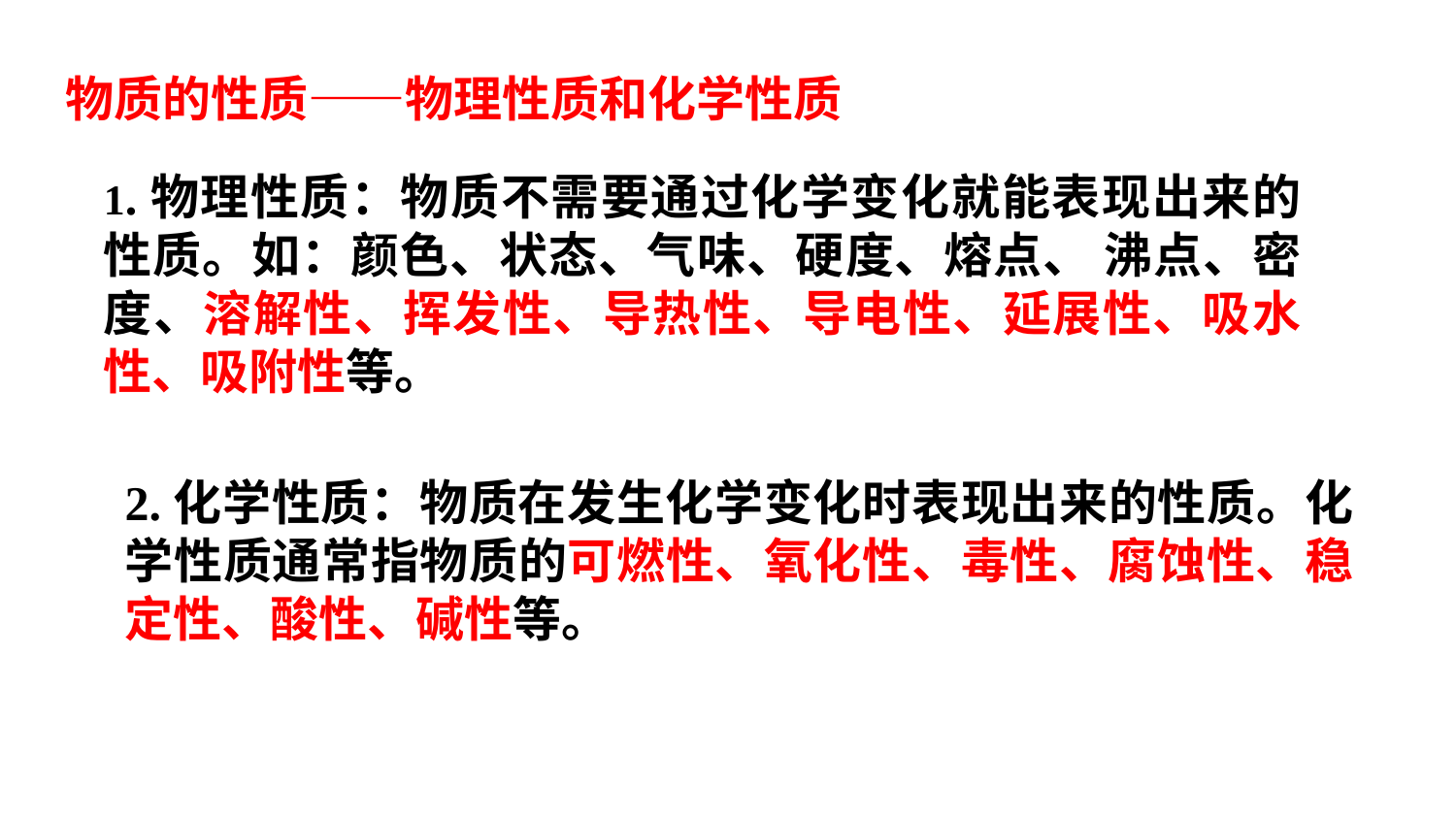

物质的性质——物理性质和化学性质
1.物理性质：物质不需要通过化学变化就能表现出来的性质。如：颜色、状态、气味、硬度、熔点、 沸点、密度、溶解性、挥发性、导热性、导电性、延展性、吸水性、吸附性等。
2.化学性质：物质在发生化学变化时表现出来的性质。化学性质通常指物质的可燃性、氧化性、毒性、腐蚀性、稳定性、酸性、碱性等。